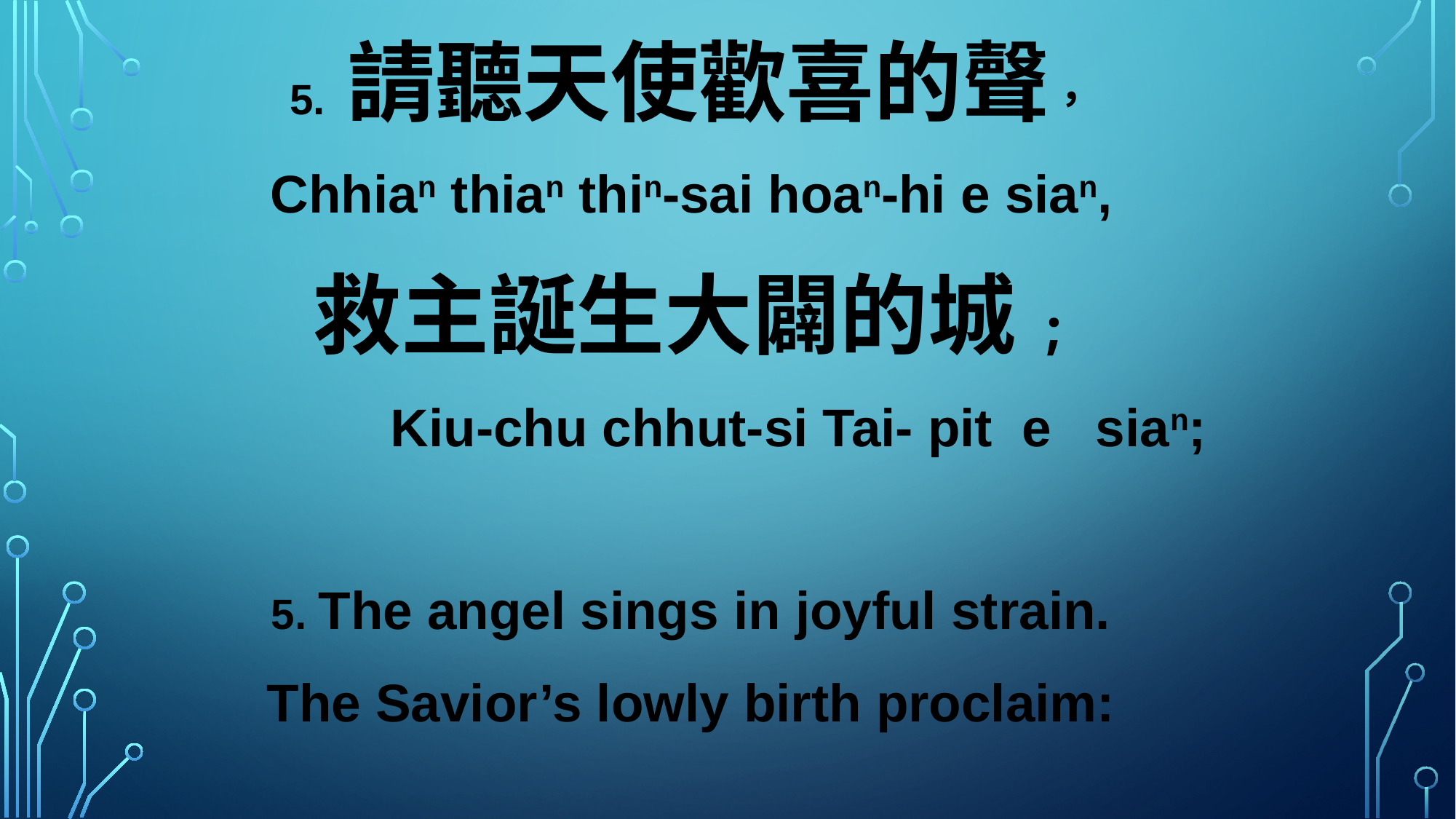

5. 請聽天使歡喜的聲，
Chhian thian thin-sai hoan-hi e sian,
救主誕生大闢的城;
                 Kiu-chu chhut-si Tai- pit  e   sian;

5. The angel sings in joyful strain.
The Savior’s lowly birth proclaim: